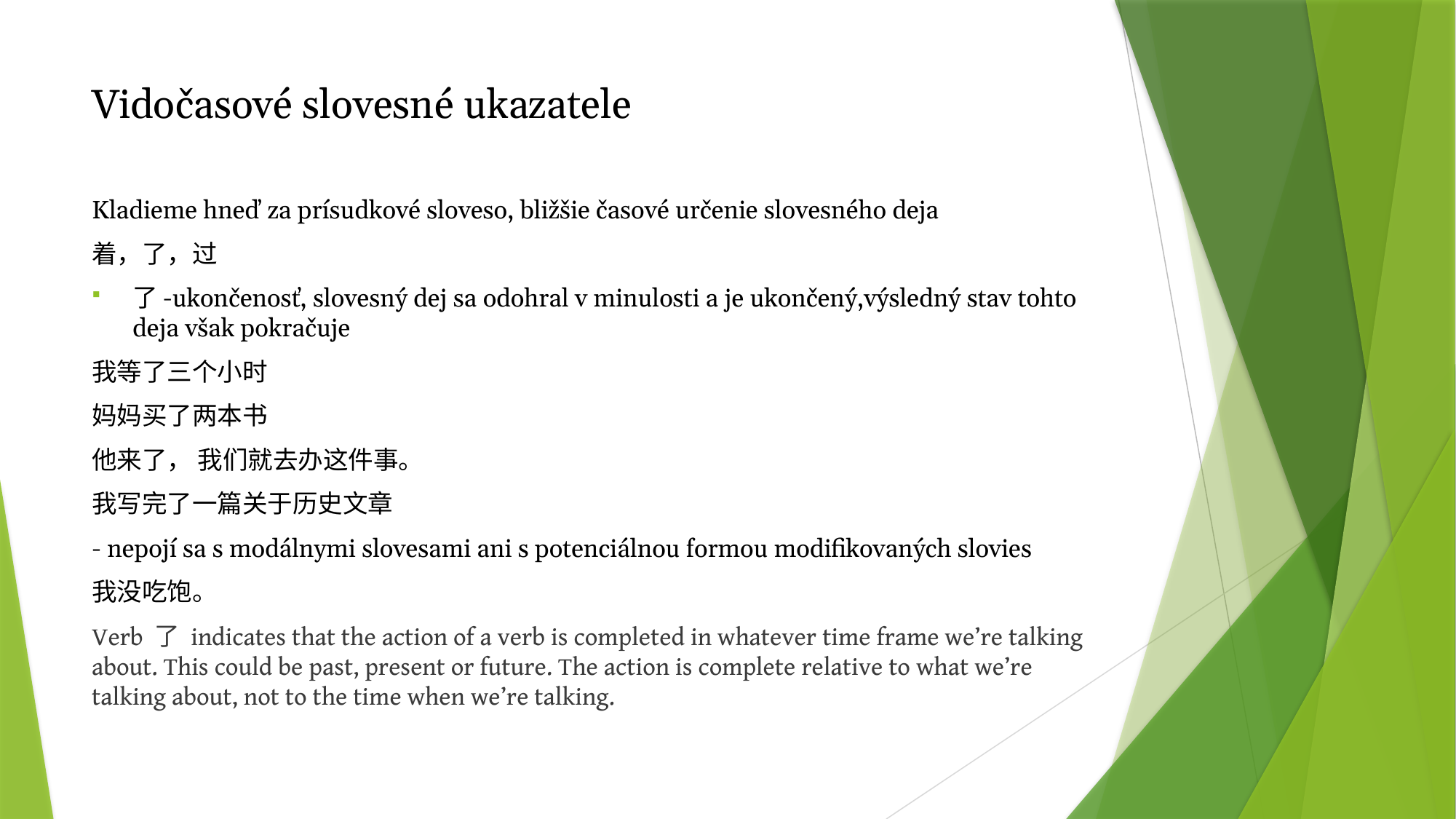

# Vidočasové slovesné ukazatele
Kladieme hneď za prísudkové sloveso, bližšie časové určenie slovesného deja
着，了，过
了-ukončenosť, slovesný dej sa odohral v minulosti a je ukončený,výsledný stav tohto deja však pokračuje
我等了三个小时
妈妈买了两本书
他来了， 我们就去办这件事。
我写完了一篇关于历史文章
- nepojí sa s modálnymi slovesami ani s potenciálnou formou modifikovaných slovies
我没吃饱。
Verb 了 indicates that the action of a verb is completed in whatever time frame we’re talking about. This could be past, present or future. The action is complete relative to what we’re talking about, not to the time when we’re talking.